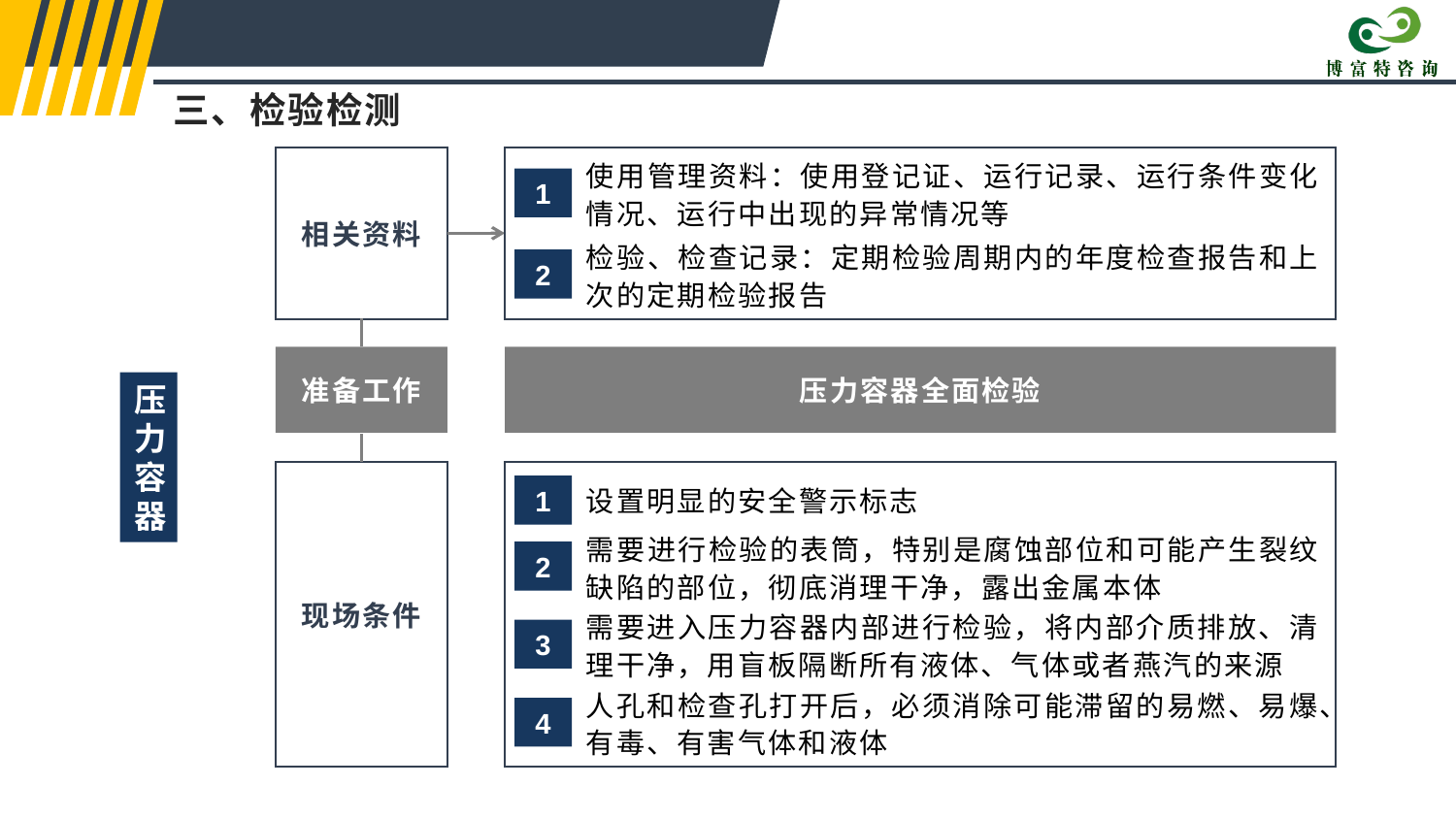

三、检验检测

使用管理资料：使用登记证、运行记录、运行条件变化情况、运行中出现的异常情况等
1
检验、检查记录：定期检验周期内的年度检查报告和上次的定期检验报告
2
相关资料
准备工作
压力容器全面检验
现场条件

1
设置明显的安全警示标志
需要进行检验的表筒，特别是腐蚀部位和可能产生裂纹缺陷的部位，彻底消理干净，露出金属本体
2
需要进入压力容器内部进行检验，将内部介质排放、清理干净，用盲板隔断所有液体、气体或者燕汽的来源
3
人孔和检查孔打开后，必须消除可能滞留的易燃、易爆、有毒、有害气体和液体
4
压力容器